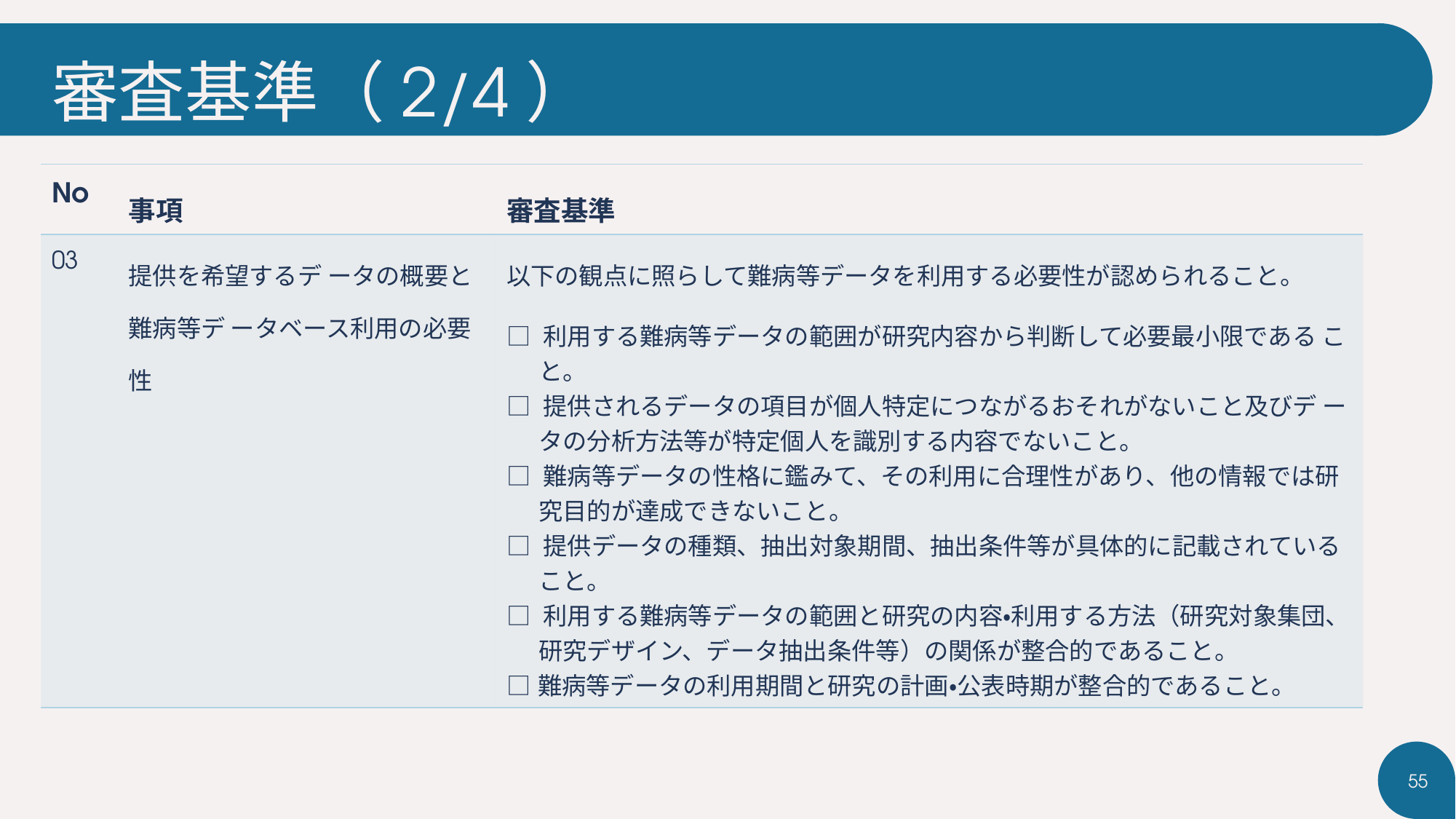

# 審査基準（2/4）
| No | 事項 | 審査基準 |
| --- | --- | --- |
| 03 | 提供を希望するデ ータの概要と難病等デ ータベース利用の必要 性 | 以下の観点に照らして難病等データを利用する必要性が認められること。 □ 利用する難病等データの範囲が研究内容から判断して必要最小限である こと。 □ 提供されるデータの項目が個人特定につながるおそれがないこと及びデ ータの分析方法等が特定個人を識別する内容でないこと。 □ 難病等データの性格に鑑みて、その利用に合理性があり、他の情報では研 究目的が達成できないこと。 □ 提供データの種類、抽出対象期間、抽出条件等が具体的に記載されている こと。 □ 利用する難病等データの範囲と研究の内容・利用する方法（研究対象集団、 研究デザイン、データ抽出条件等）の関係が整合的であること。 □難病等データの利用期間と研究の計画・公表時期が整合的であること。 |
55